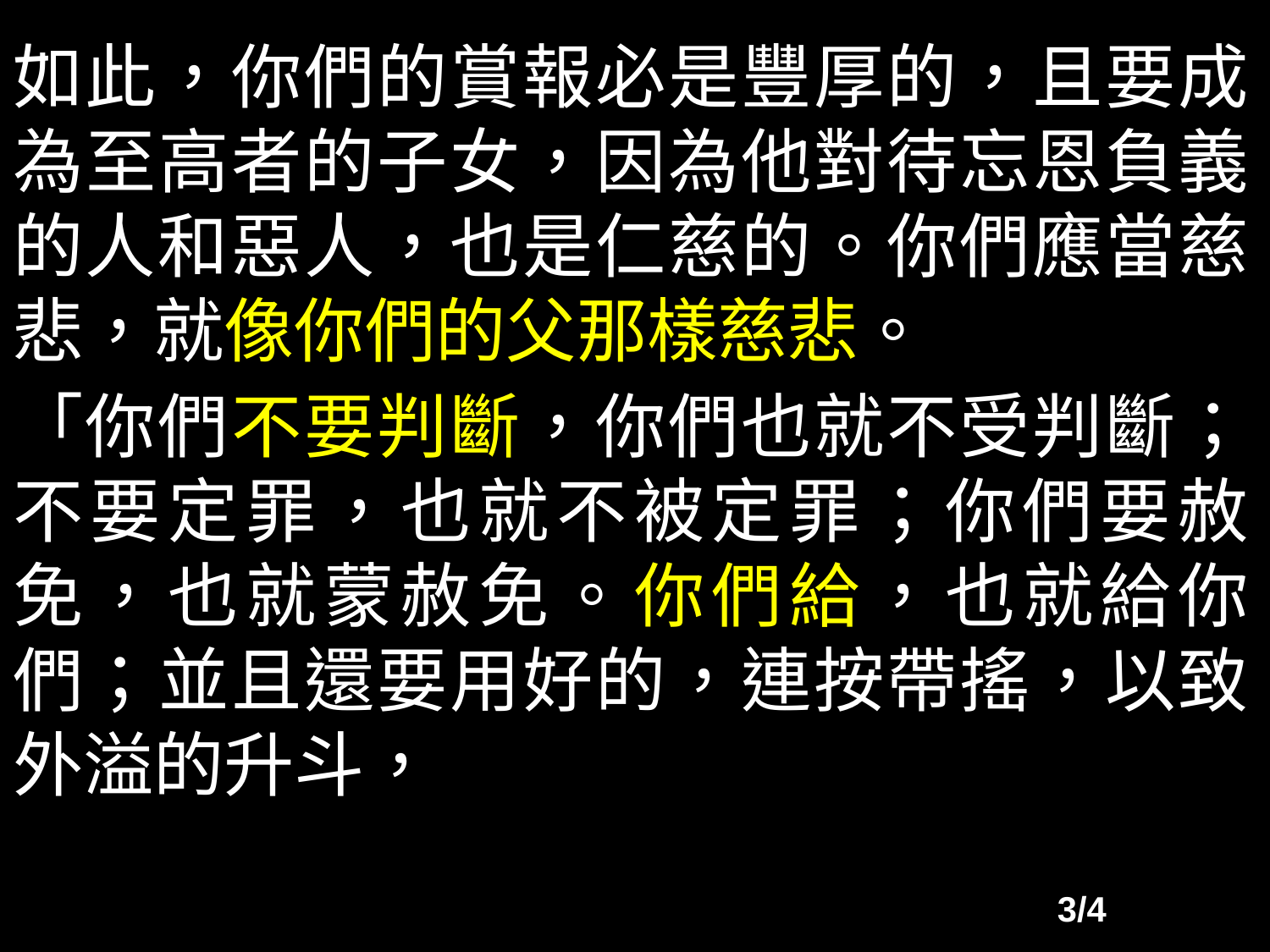

如此，你們的賞報必是豐厚的，且要成為至高者的子女，因為他對待忘恩負義的人和惡人，也是仁慈的。你們應當慈悲，就像你們的父那樣慈悲。
「你們不要判斷，你們也就不受判斷；不要定罪，也就不被定罪；你們要赦免，也就蒙赦免。你們給，也就給你們；並且還要用好的，連按帶搖，以致外溢的升斗，
3/4